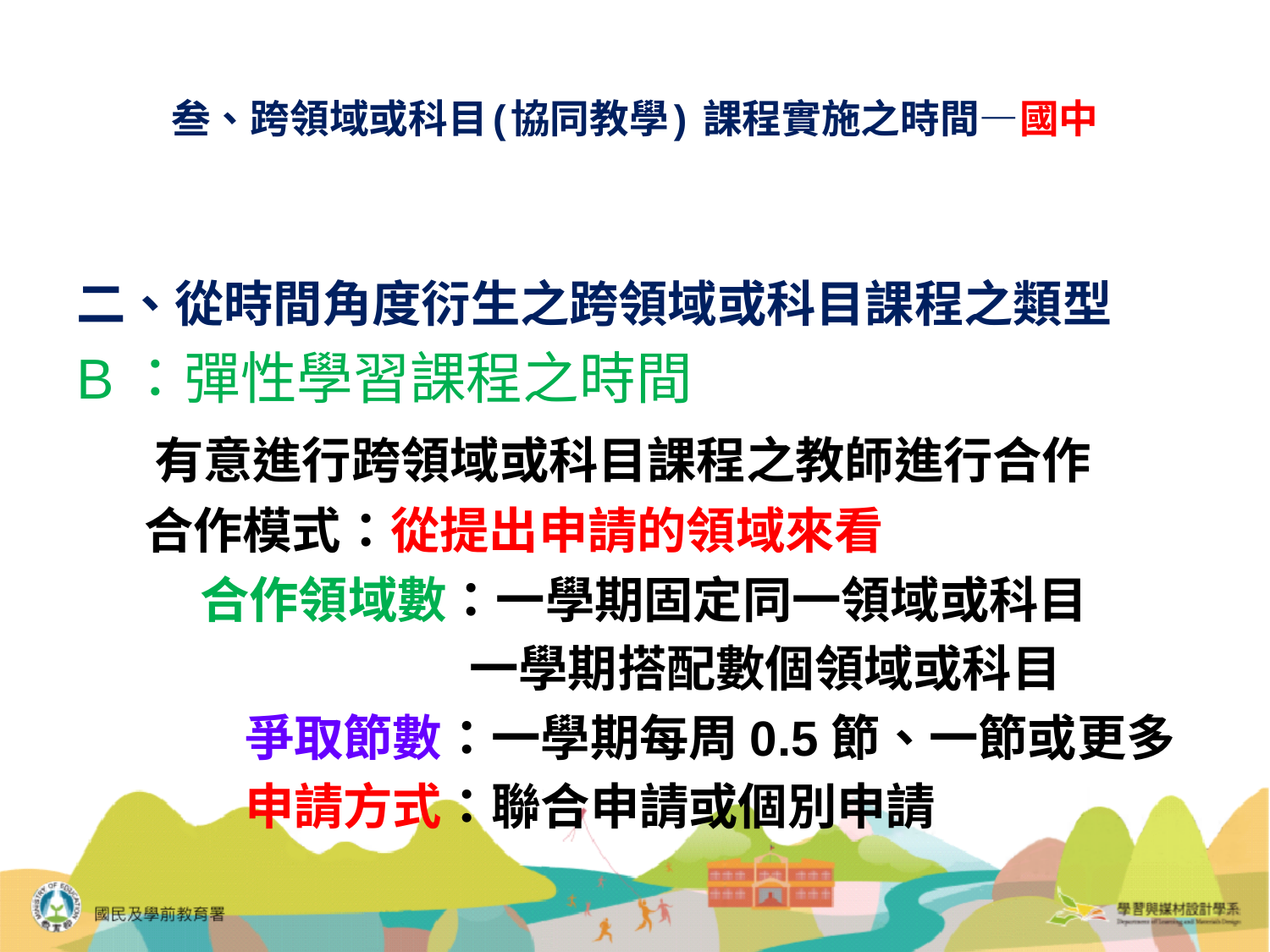

# 叁、跨領域或科目(協同教學) 課程實施之時間—國中
二、從時間角度衍生之跨領域或科目課程之類型
B：彈性學習課程之時間
     有意進行跨領域或科目課程之教師進行合作
     合作模式：從提出申請的領域來看
          合作領域數：一學期固定同一領域或科目
                                  一學期搭配數個領域或科目
              爭取節數：一學期每周0.5節、一節或更多
              申請方式：聯合申請或個別申請